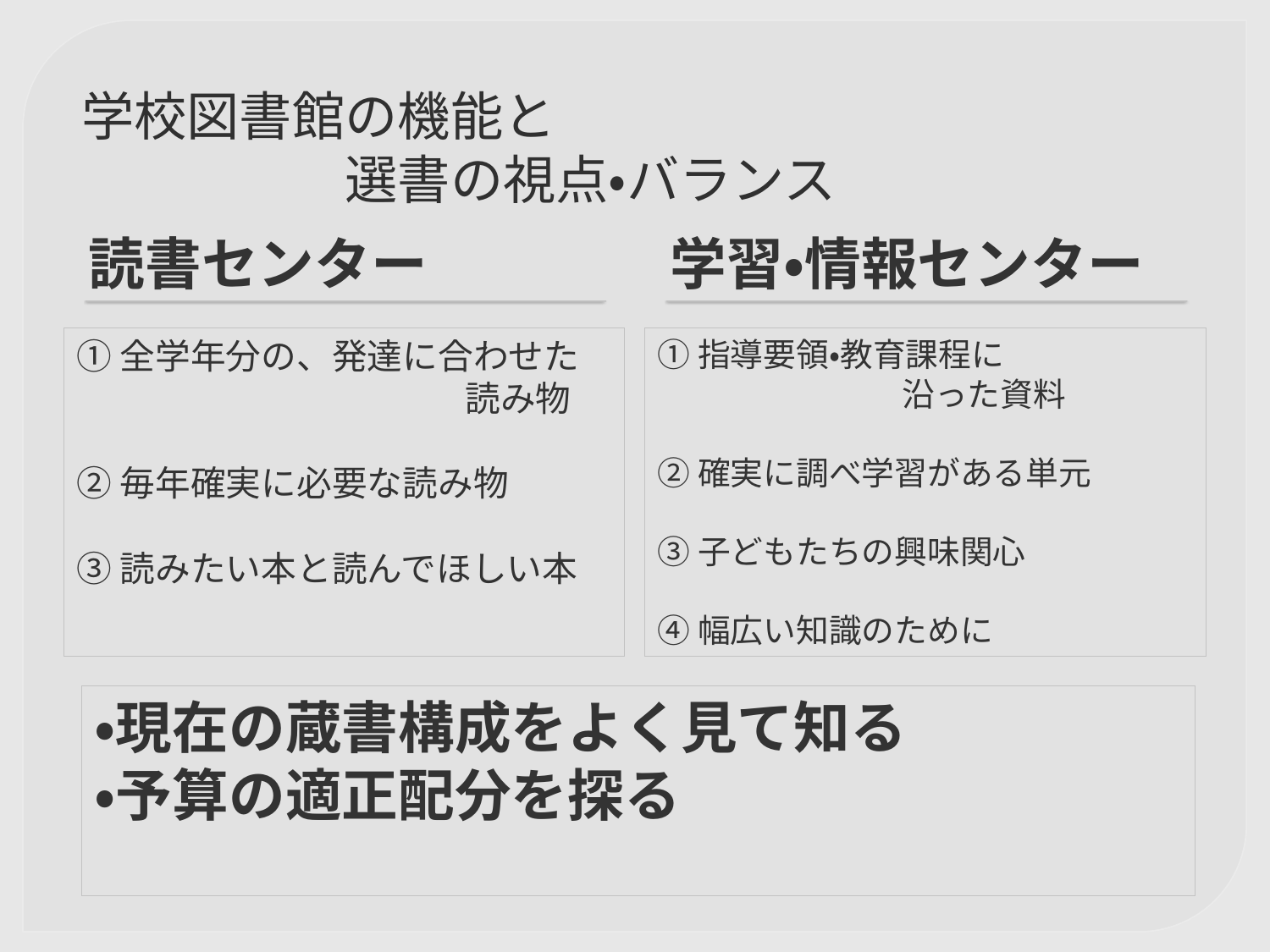

# 学校図書館の機能と　　　　　　　　　　　　 　　　　　選書の視点・バランス
読書センター
学習・情報センター
①全学年分の、発達に合わせた
　　　　　　　　　　　読み物

②毎年確実に必要な読み物

③読みたい本と読んでほしい本
①指導要領・教育課程に
                                沿った資料

②確実に調べ学習がある単元

③子どもたちの興味関心

④幅広い知識のために
・現在の蔵書構成をよく見て知る
・予算の適正配分を探る